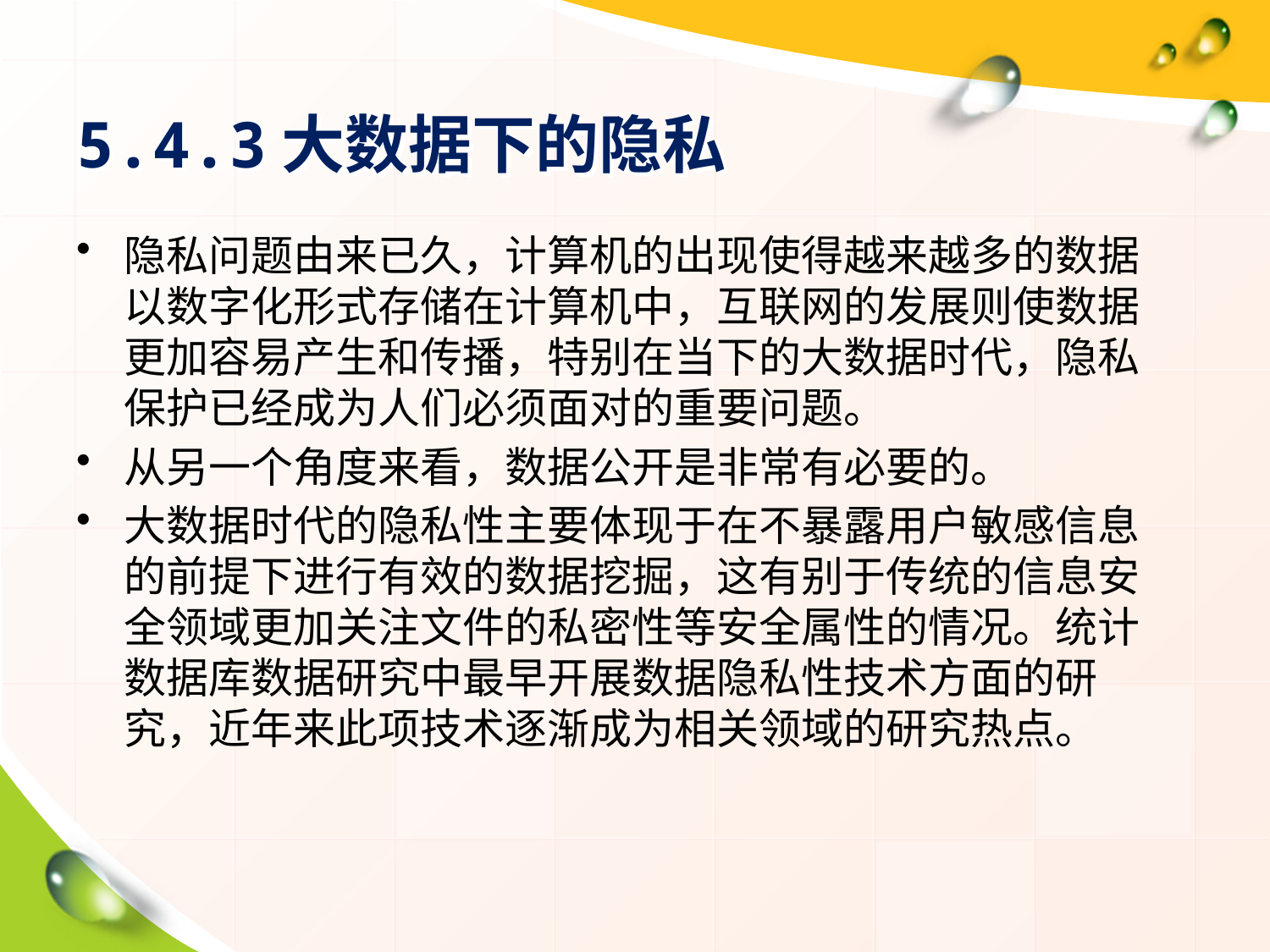

# 5.4.3大数据下的隐私
隐私问题由来已久，计算机的出现使得越来越多的数据以数字化形式存储在计算机中，互联网的发展则使数据更加容易产生和传播，特别在当下的大数据时代，隐私保护已经成为人们必须面对的重要问题。
从另一个角度来看，数据公开是非常有必要的。
大数据时代的隐私性主要体现于在不暴露用户敏感信息的前提下进行有效的数据挖掘，这有别于传统的信息安全领域更加关注文件的私密性等安全属性的情况。统计数据库数据研究中最早开展数据隐私性技术方面的研究，近年来此项技术逐渐成为相关领域的研究热点。